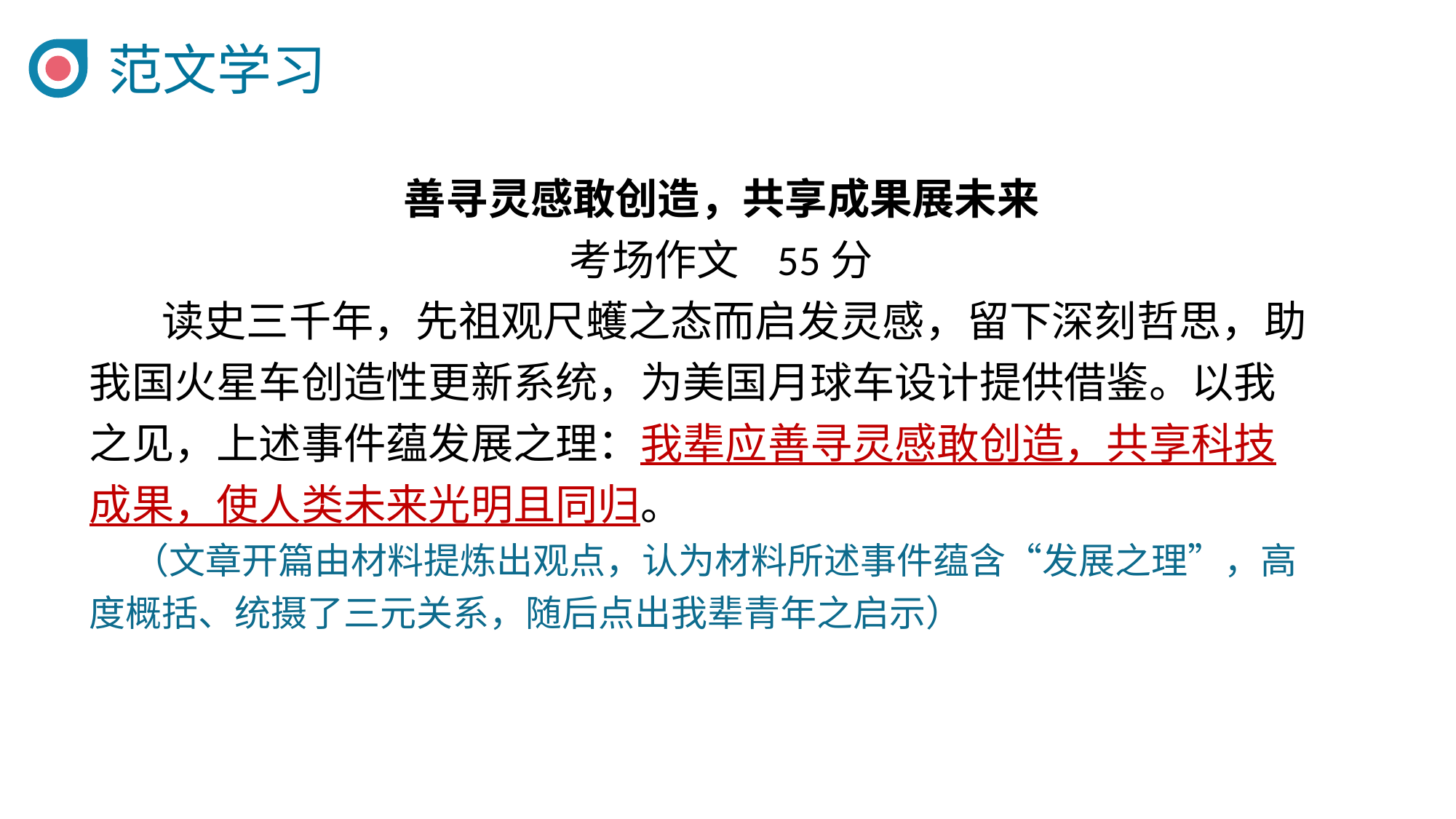

范文学习

善寻灵感敢创造，共享成果展未来
考场作文   55分
  读史三千年，先祖观尺蠖之态而启发灵感，留下深刻哲思，助我国火星车创造性更新系统，为美国月球车设计提供借鉴。以我之见，上述事件蕴发展之理：我辈应善寻灵感敢创造，共享科技成果，使人类未来光明且同归。
（文章开篇由材料提炼出观点，认为材料所述事件蕴含“发展之理”，高度概括、统摄了三元关系，随后点出我辈青年之启示）